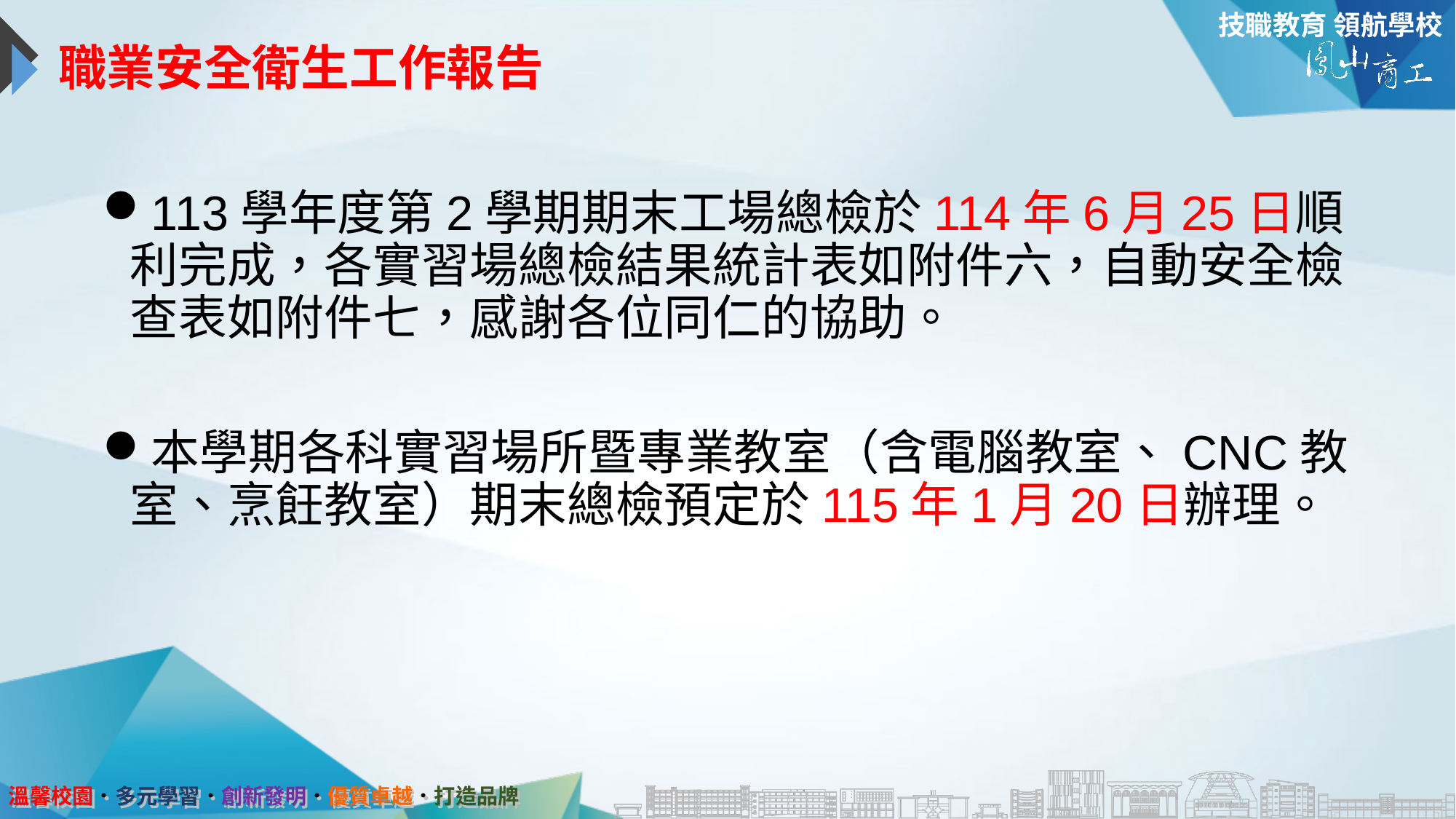

# 職業安全衛生工作報告
113學年度第2學期期末工場總檢於114年6月25日順利完成，各實習場總檢結果統計表如附件六，自動安全檢查表如附件七，感謝各位同仁的協助。

本學期各科實習場所暨專業教室（含電腦教室、CNC教室、烹飪教室）期末總檢預定於115年1月20日辦理。